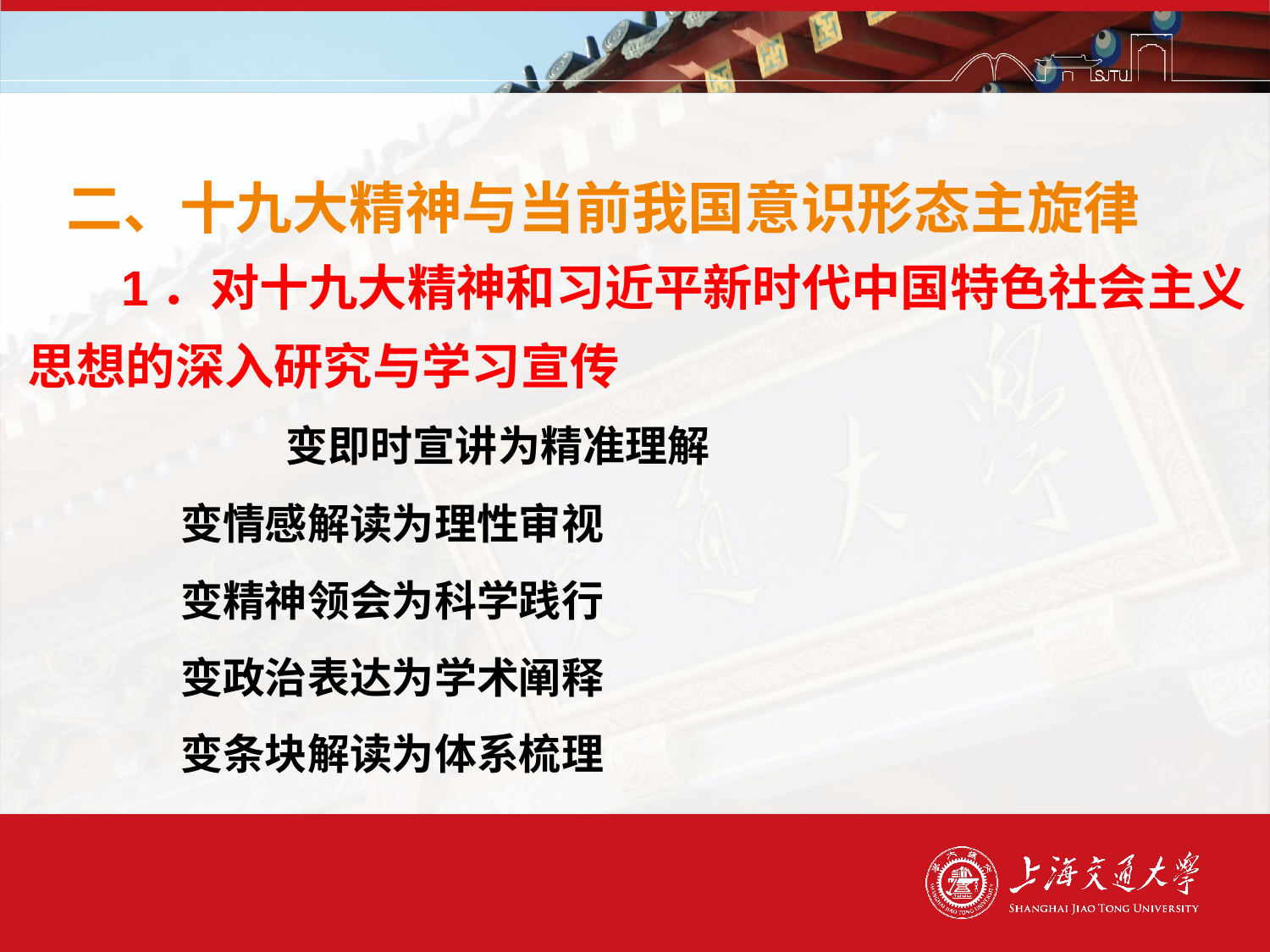

#
  二、十九大精神与当前我国意识形态主旋律
      1．对十九大精神和习近平新时代中国特色社会主义思想的深入研究与学习宣传
                      变即时宣讲为精准理解
               变情感解读为理性审视
               变精神领会为科学践行
               变政治表达为学术阐释
               变条块解读为体系梳理